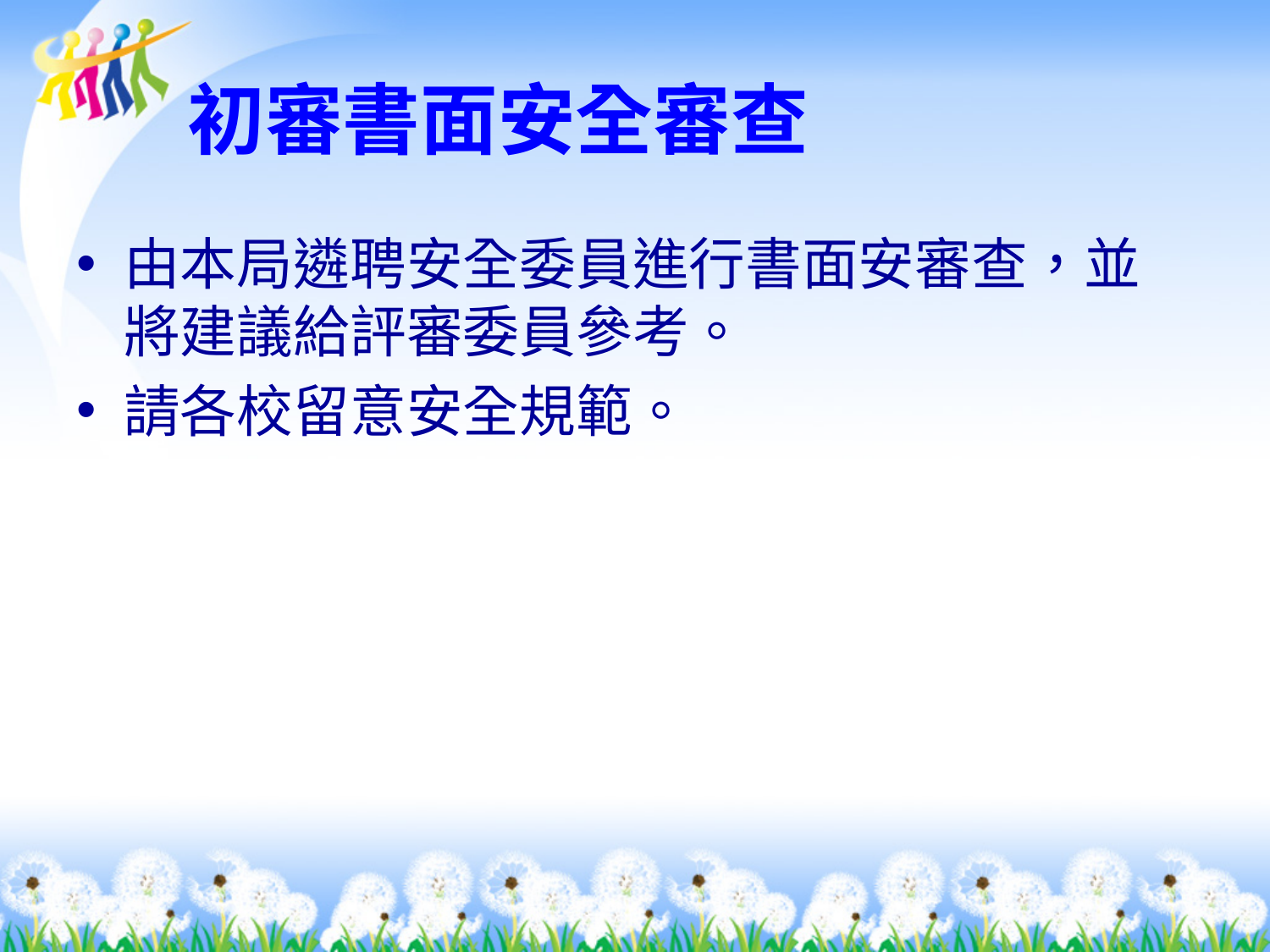

# 初審書面安全審查
由本局遴聘安全委員進行書面安審查，並將建議給評審委員參考。
請各校留意安全規範。